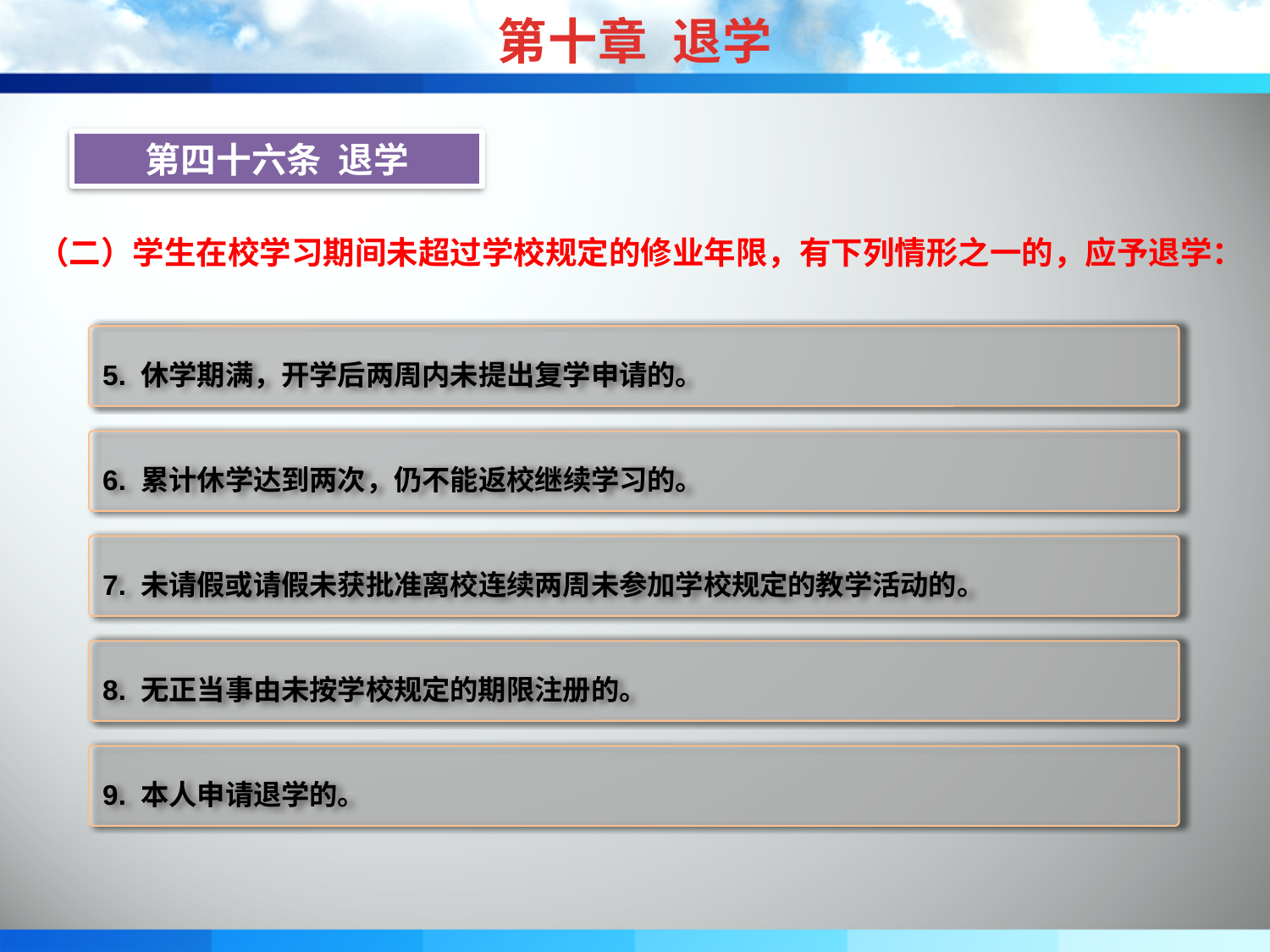

第十章  退学
第四十六条  退学
（二）学生在校学习期间未超过学校规定的修业年限，有下列情形之一的，应予退学：
5. 休学期满，开学后两周内未提出复学申请的。
6. 累计休学达到两次，仍不能返校继续学习的。
7. 未请假或请假未获批准离校连续两周未参加学校规定的教学活动的。
8. 无正当事由未按学校规定的期限注册的。
9. 本人申请退学的。